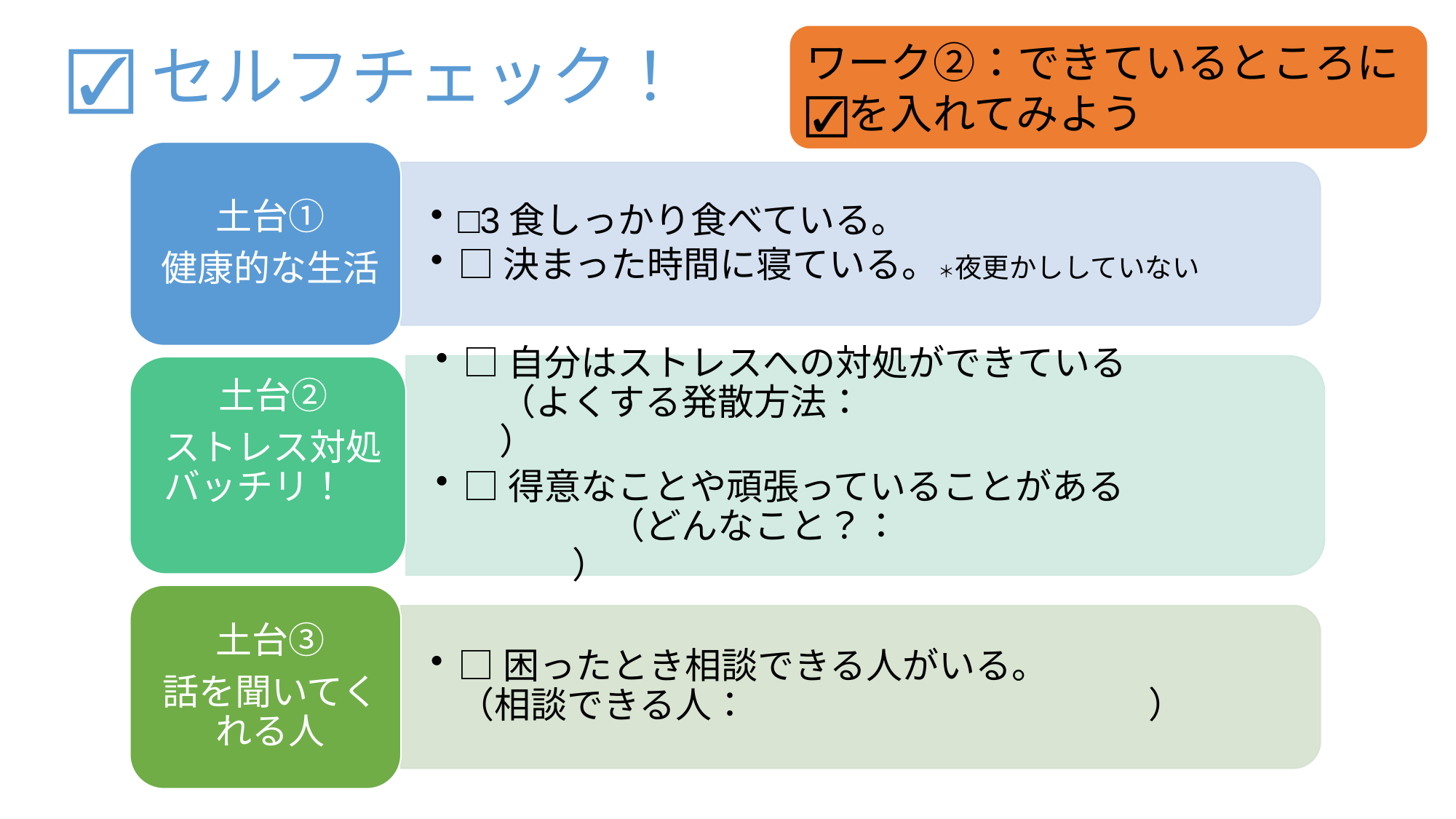

# ☑セルフチェック！
ワーク②：できているところに☑を入れてみよう
□3食しっかり食べている。
□決まった時間に寝ている。＊夜更かししていない
土台①
健康的な生活
□自分はストレスへの対処ができている　　　　　（よくする発散方法：　　　　　　　　　　　）
□得意なことや頑張っていることがある　　　　　　　　（どんなこと？：　　　　　　　　　 　　　　）
土台②
ストレス対処バッチリ！
□困ったとき相談できる人がいる。　　　　　（相談できる人：　　　　　　　　　　　）
土台③
話を聞いてくれる人